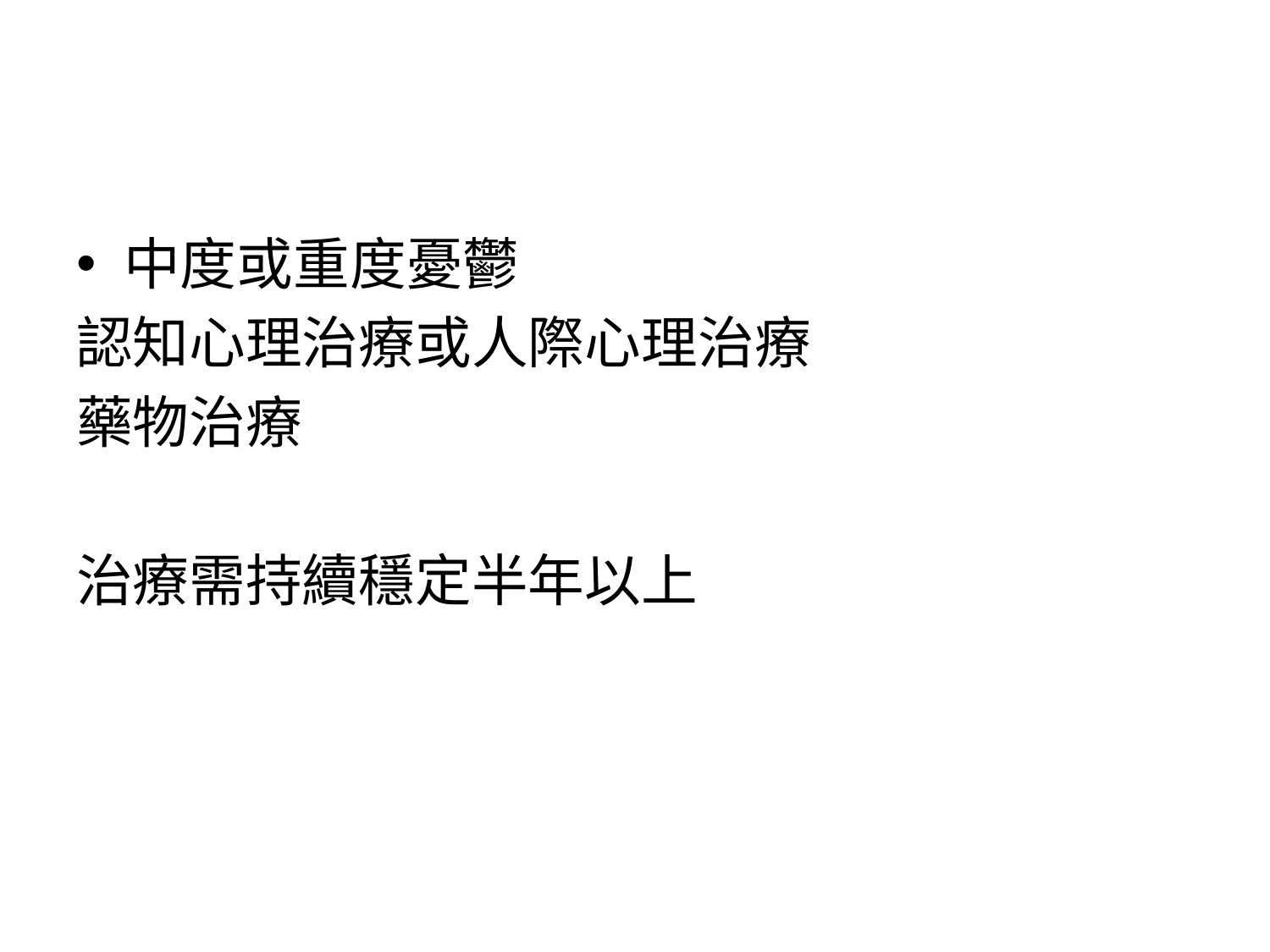

#
中度或重度憂鬱
認知心理治療或人際心理治療
藥物治療

治療需持續穩定半年以上